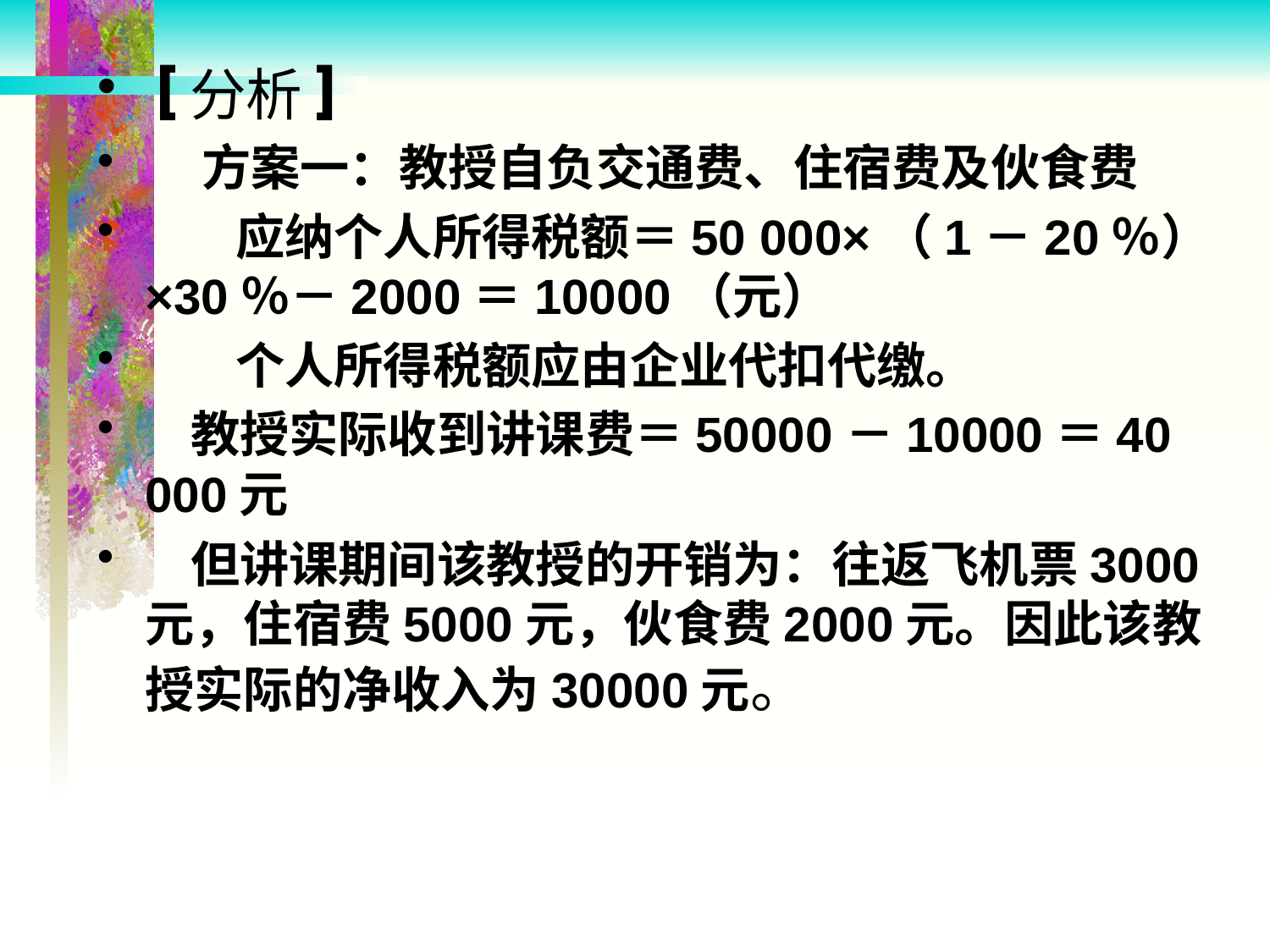

[分析]
    方案一：教授自负交通费、住宿费及伙食费
       应纳个人所得税额＝50 000×（1－20％）×30％－2000＝10000（元）
       个人所得税额应由企业代扣代缴。
   教授实际收到讲课费＝50000－10000＝40 000元
   但讲课期间该教授的开销为：往返飞机票3000元，住宿费5000元，伙食费2000元。因此该教授实际的净收入为30000元。